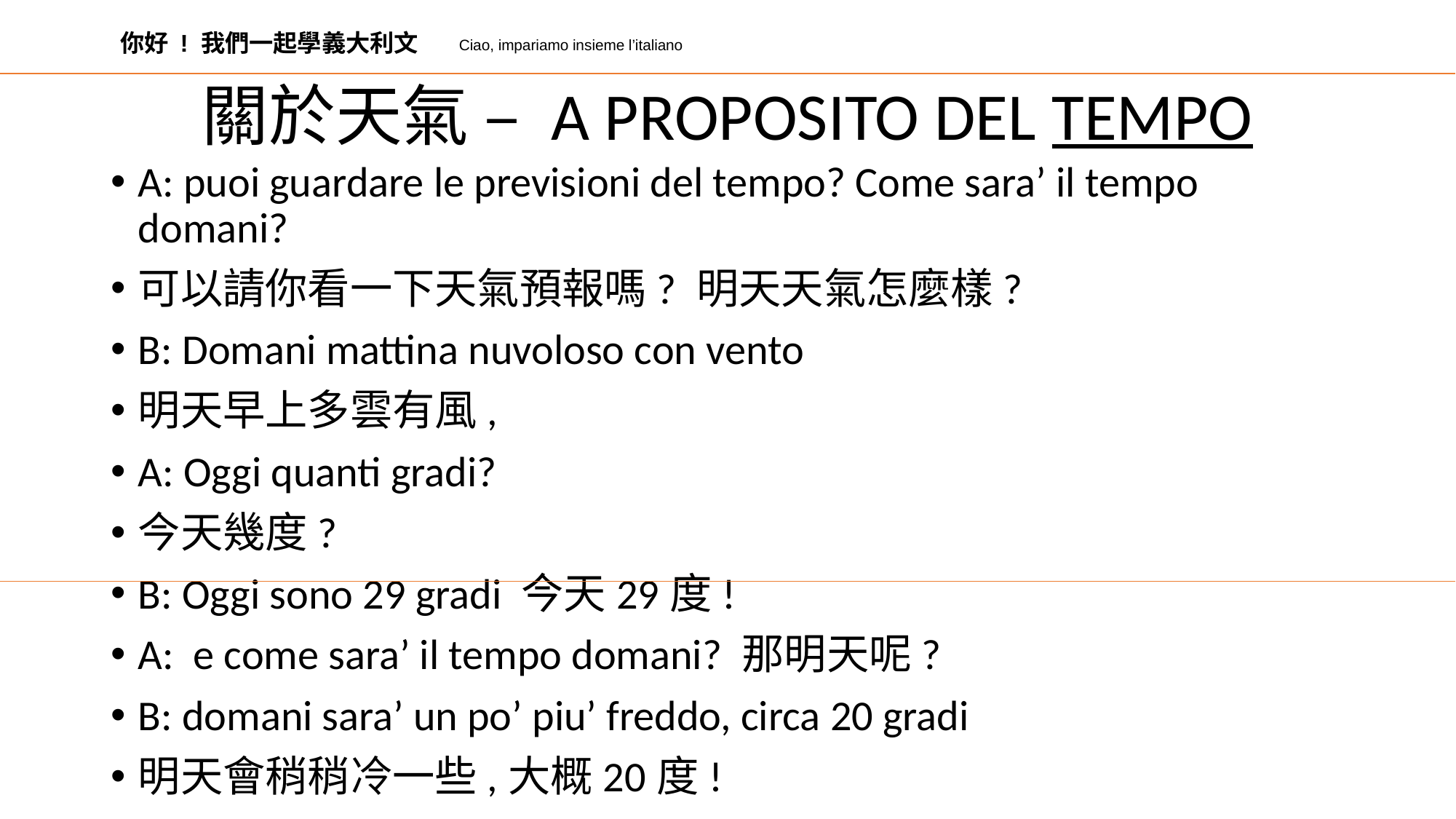

你好 ! 我們一起學義大利文

Ciao, impariamo insieme l’italiano

# 關於天氣 – A PROPOSITO DEL TEMPO
A: puoi guardare le previsioni del tempo? Come sara’ il tempo domani?
可以請你看一下天氣預報嗎? 明天天氣怎麼樣?
B: Domani mattina nuvoloso con vento
明天早上多雲有風,
A: Oggi quanti gradi?
今天幾度?
B: Oggi sono 29 gradi 今天29度!
A:  e come sara’ il tempo domani? 那明天呢?
B: domani sara’ un po’ piu’ freddo, circa 20 gradi
明天會稍稍冷一些,大概20度!